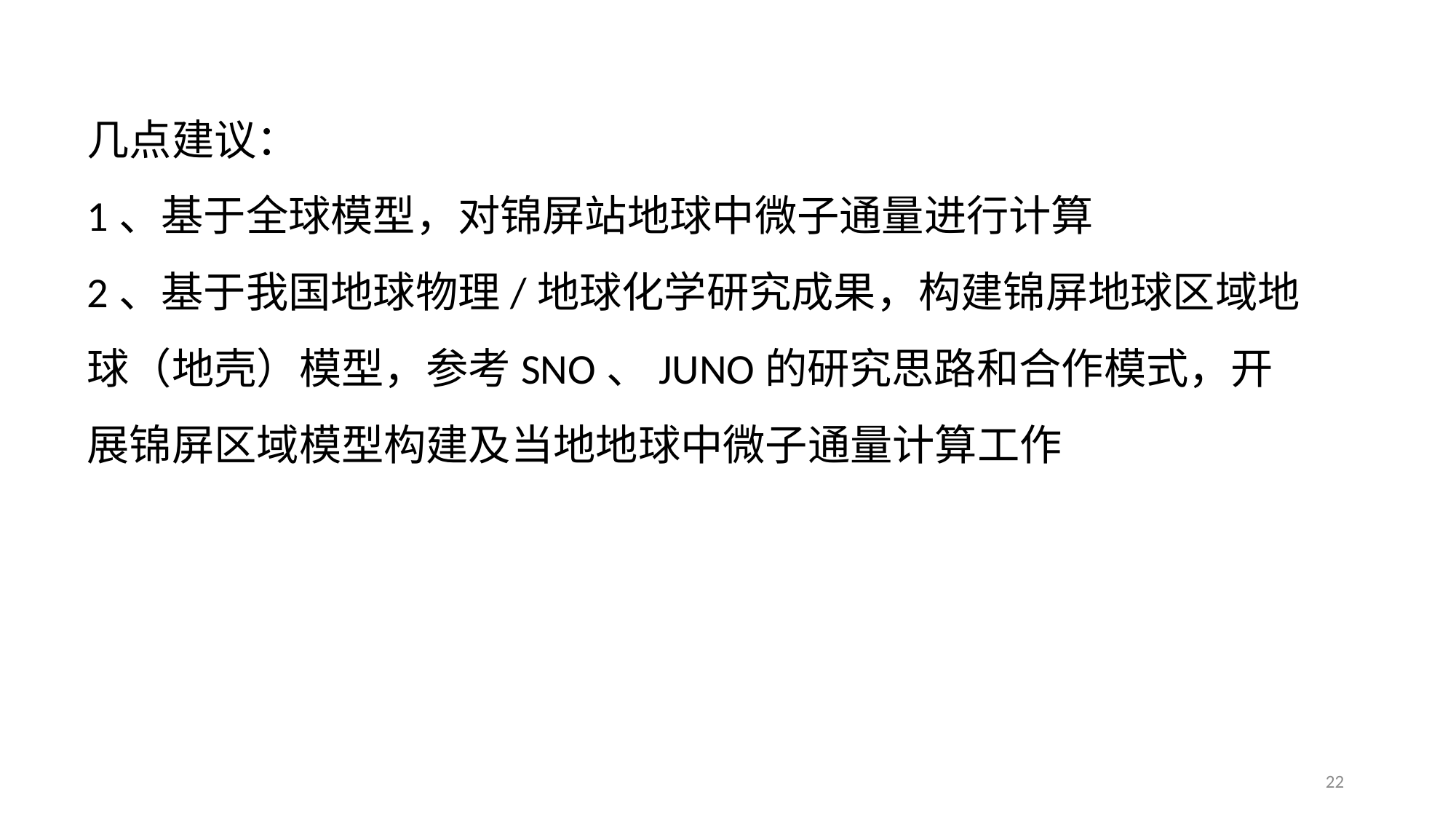

几点建议：
1、基于全球模型，对锦屏站地球中微子通量进行计算
2、基于我国地球物理/地球化学研究成果，构建锦屏地球区域地球（地壳）模型，参考SNO、JUNO的研究思路和合作模式，开展锦屏区域模型构建及当地地球中微子通量计算工作
22